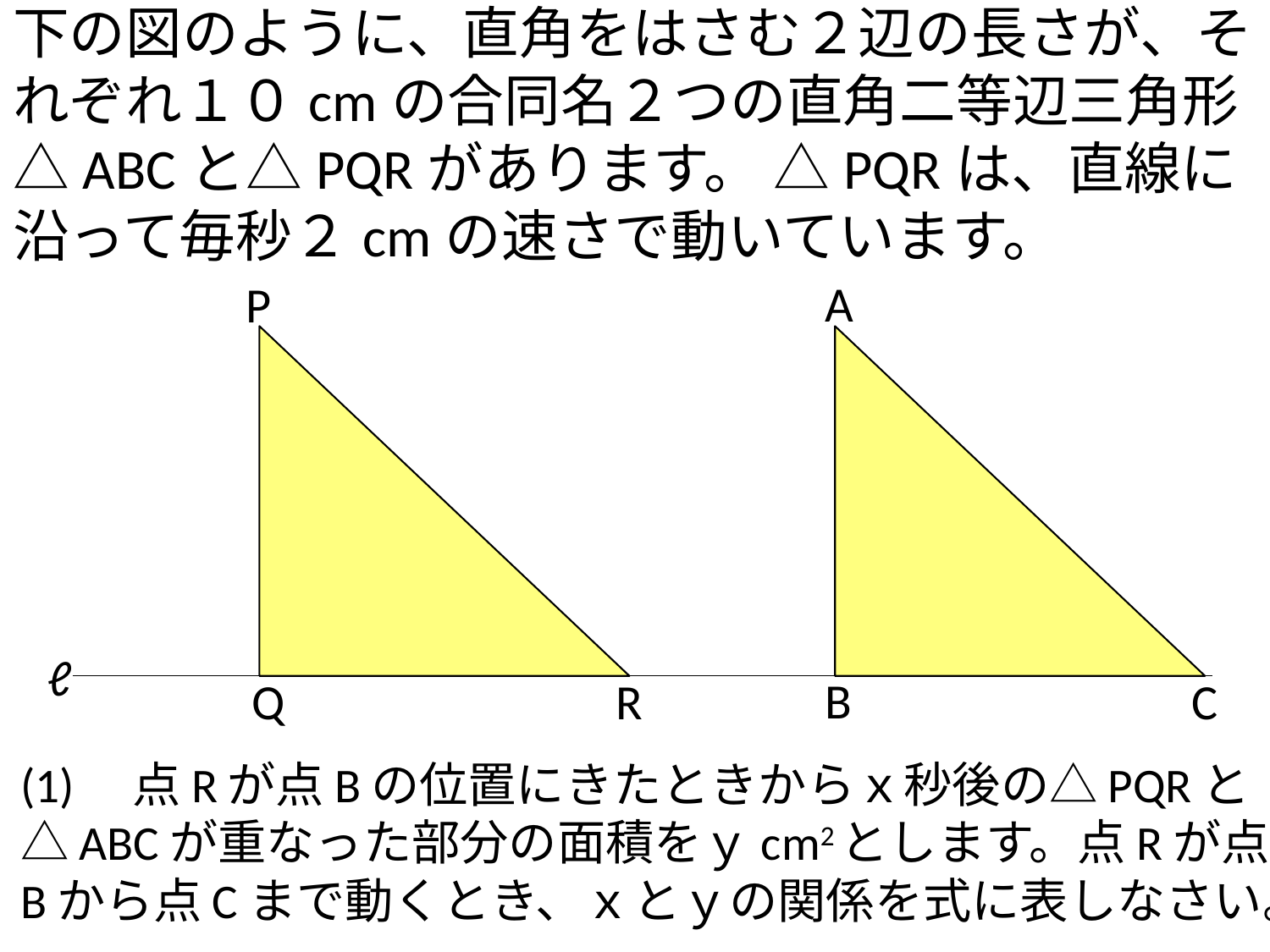

# 下の図のように、直角をはさむ２辺の長さが、それぞれ１０cmの合同名２つの直角二等辺三角形△ABCと△PQRがあります。 △PQRは、直線に沿って毎秒２cmの速さで動いています。
A
P

Q
R

ℓ
B
C
(1)　点Rが点Bの位置にきたときからｘ秒後の△PQRと△ABCが重なった部分の面積をｙcm2とします。点Rが点Bから点Cまで動くとき、ｘとｙの関係を式に表しなさい。